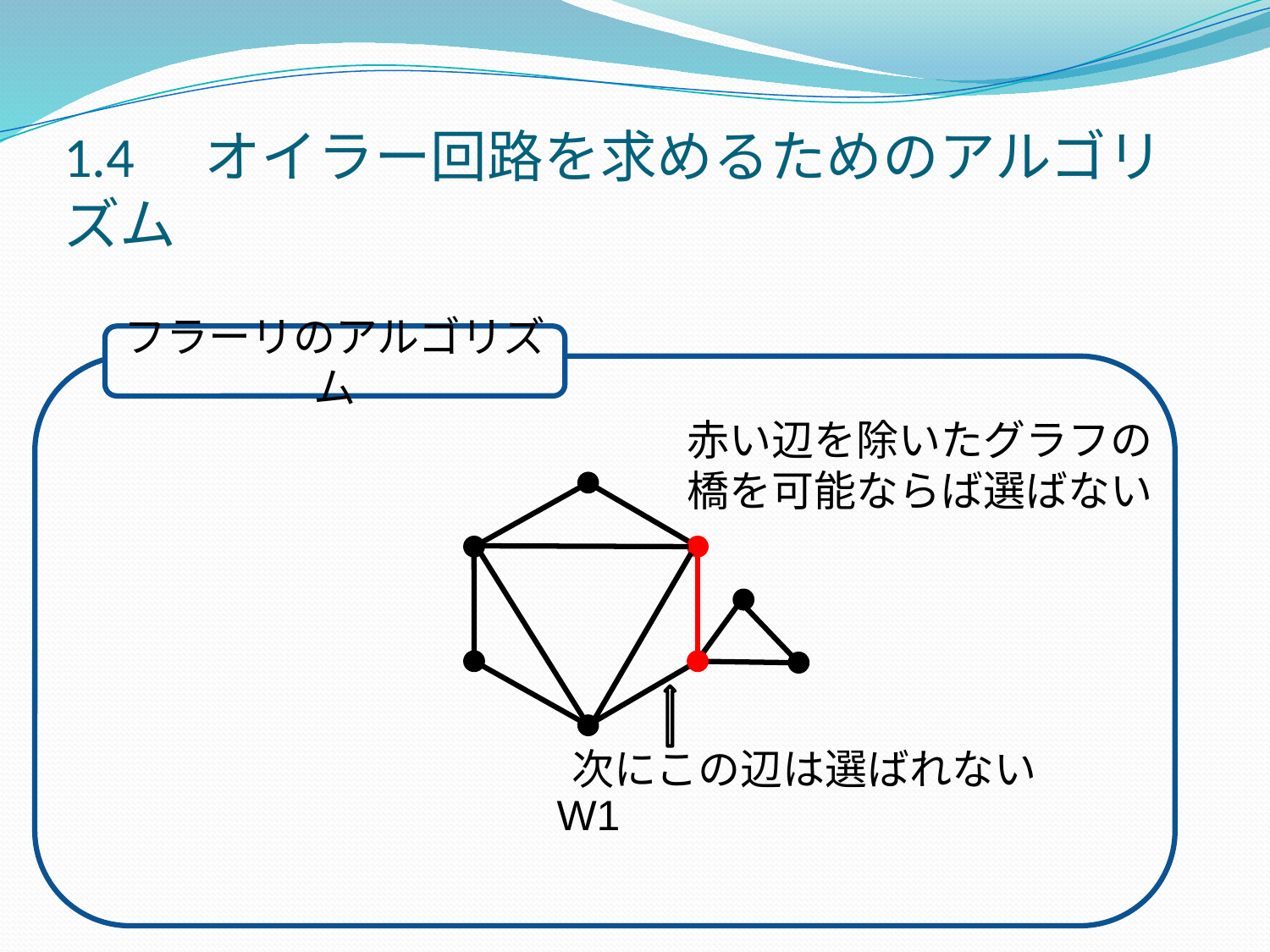

# 1.4　オイラー回路を求めるためのアルゴリズム

フラーリのアルゴリズム

赤い辺を除いたグラフの
橋を可能ならば選ばない

次にこの辺は選ばれない

W1